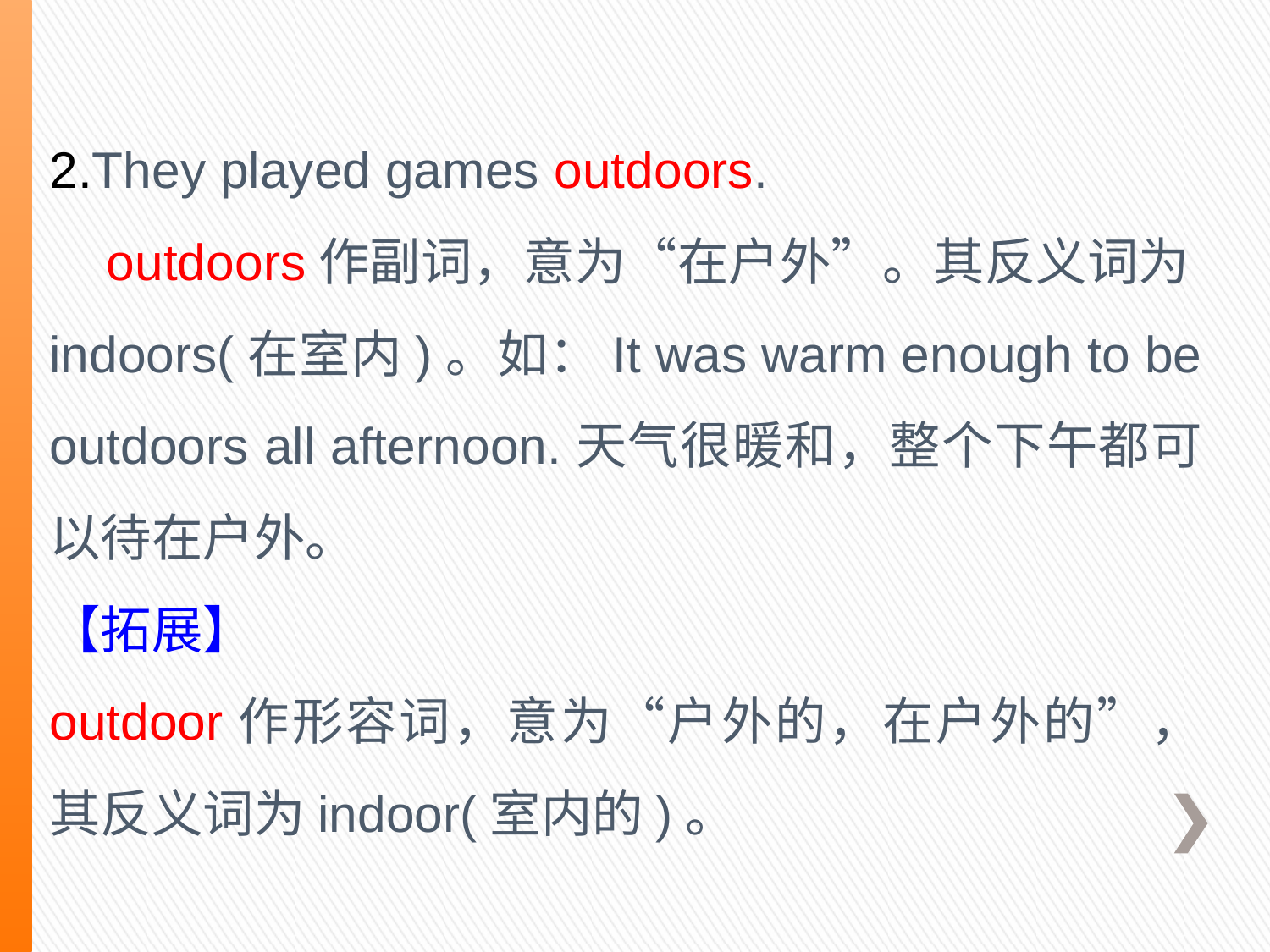

2.They played games outdoors.
    outdoors作副词，意为“在户外”。其反义词为indoors(在室内)。如：It was warm enough to be outdoors all afternoon.天气很暖和，整个下午都可以待在户外。
【拓展】
outdoor作形容词，意为“户外的，在户外的”，其反义词为indoor(室内的)。